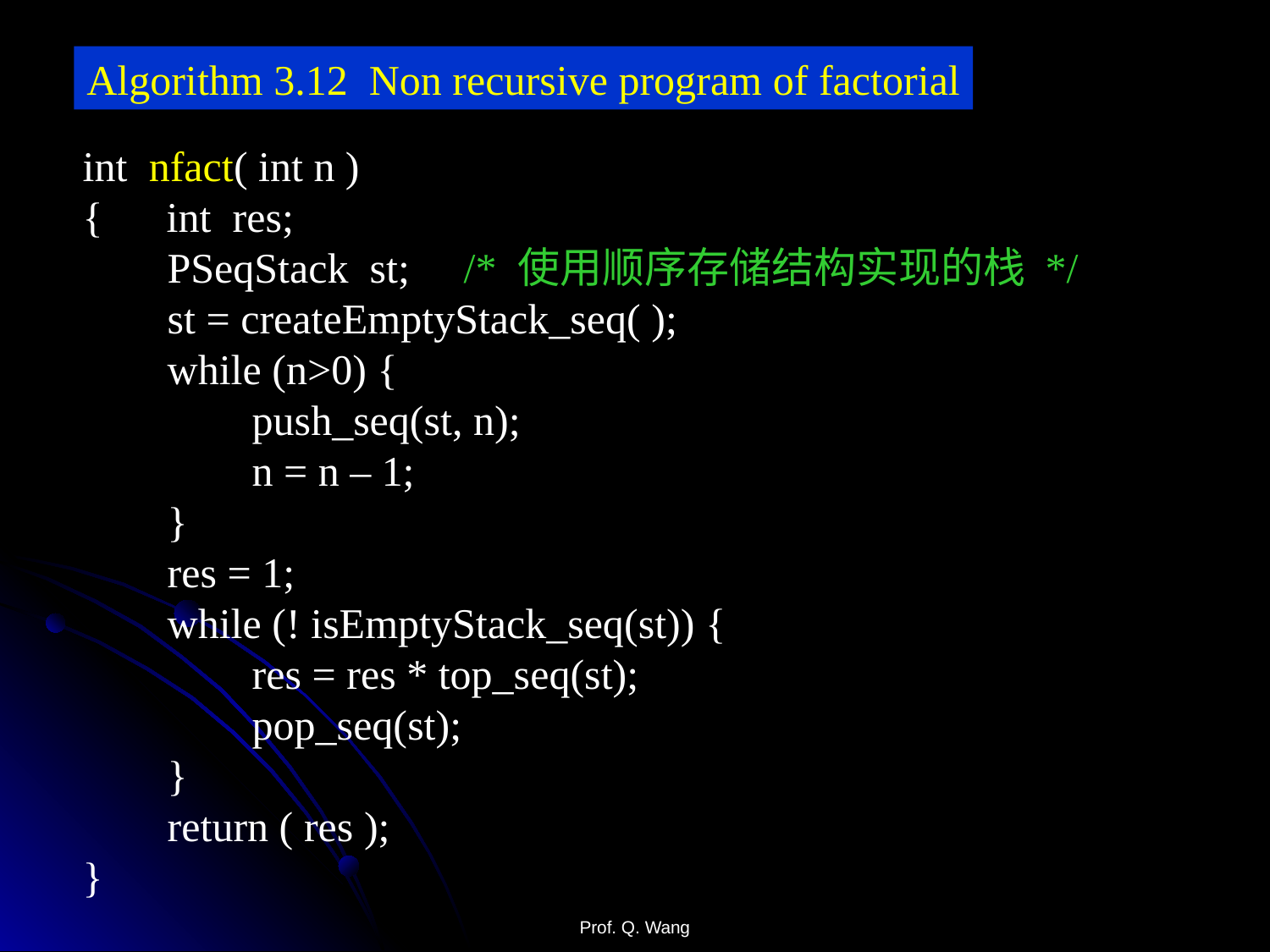

Algorithm 3.12  Non recursive program of factorial
int  nfact( int n )
{      int  res;
        PSeqStack  st;  	/* 使用顺序存储结构实现的栈 */
        st = createEmptyStack_seq( );
        while (n>0) {
                push_seq(st, n);
                n = n – 1;
        }
        res = 1;
        while (! isEmptyStack_seq(st)) {
                res = res * top_seq(st);
                pop_seq(st);
        }
        return ( res );
}

Prof. Q. Wang